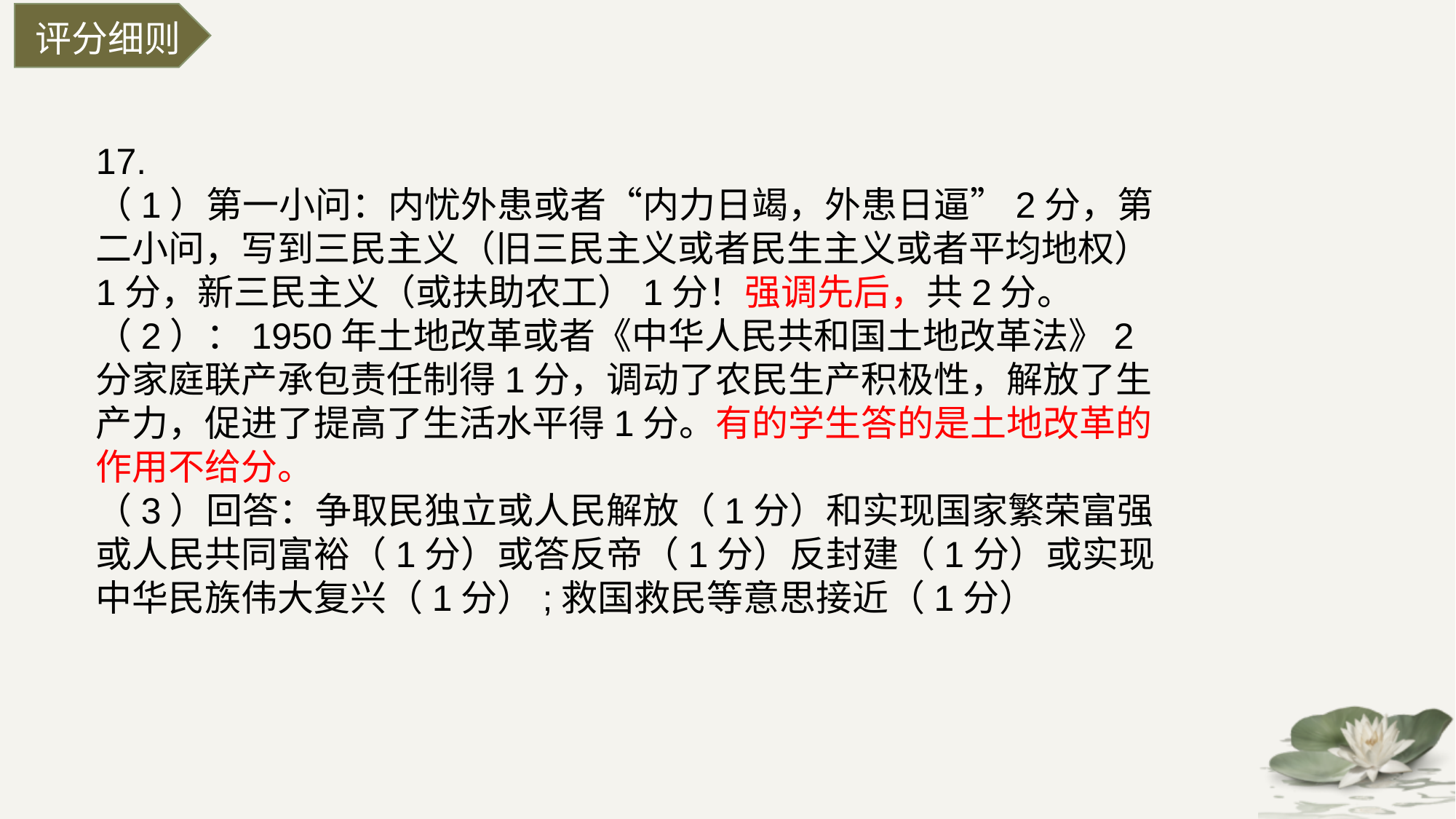

评分细则
17.
（1）第一小问：内忧外患或者“内力日竭，外患日逼”2分，第二小问，写到三民主义（旧三民主义或者民生主义或者平均地权）1分，新三民主义（或扶助农工）1分！强调先后，共2分。（2）：1950年土地改革或者《中华人民共和国土地改革法》2分家庭联产承包责任制得1分，调动了农民生产积极性，解放了生产力，促进了提高了生活水平得1分。有的学生答的是土地改革的作用不给分。
（3）回答：争取民独立或人民解放（1分）和实现国家繁荣富强或人民共同富裕（1分）或答反帝（1分）反封建（1分）或实现中华民族伟大复兴（1分）;救国救民等意思接近（1分）